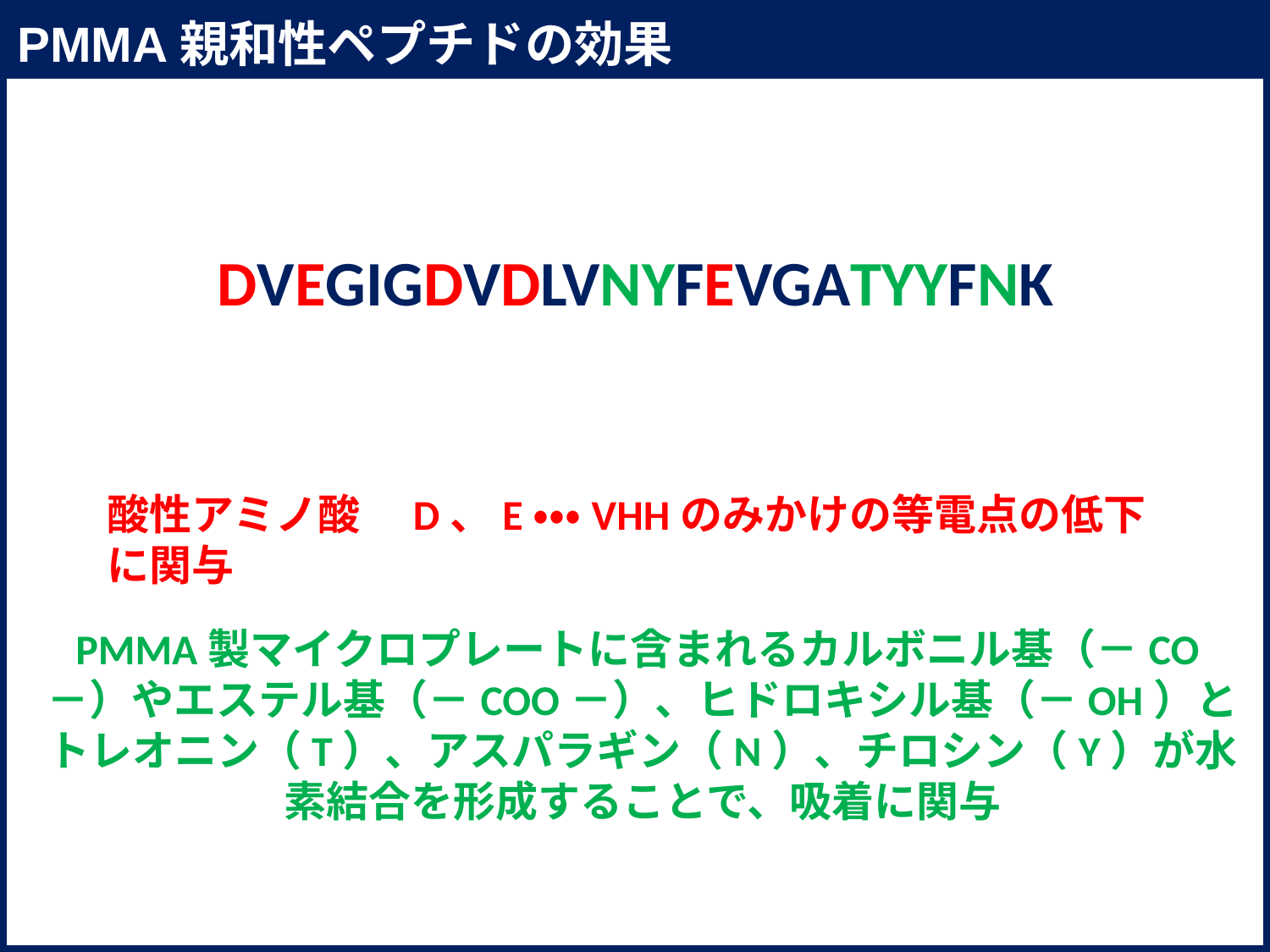

PMMA親和性ペプチドの効果
DVEGIGDVDLVNYFEVGATYYFNK
酸性アミノ酸　D、E・・・VHHのみかけの等電点の低下に関与
PMMA製マイクロプレートに含まれるカルボニル基（－CO－）やエステル基（－COO－）、ヒドロキシル基（－OH）とトレオニン（T）、アスパラギン（N）、チロシン（Y）が水素結合を形成することで、吸着に関与